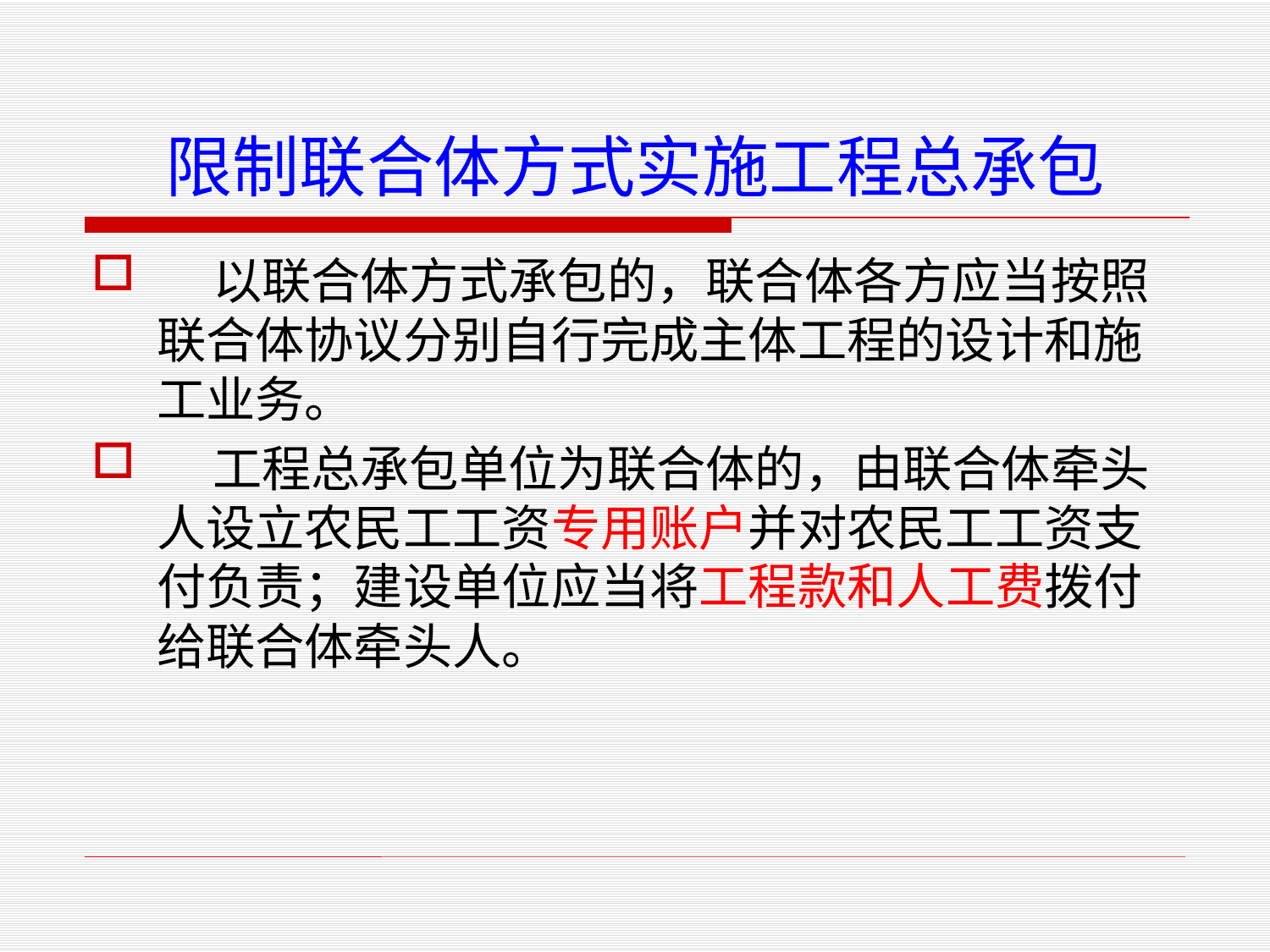

# 限制联合体方式实施工程总承包
    以联合体方式承包的，联合体各方应当按照联合体协议分别自行完成主体工程的设计和施工业务。
    工程总承包单位为联合体的，由联合体牵头人设立农民工工资专用账户并对农民工工资支付负责；建设单位应当将工程款和人工费拨付给联合体牵头人。